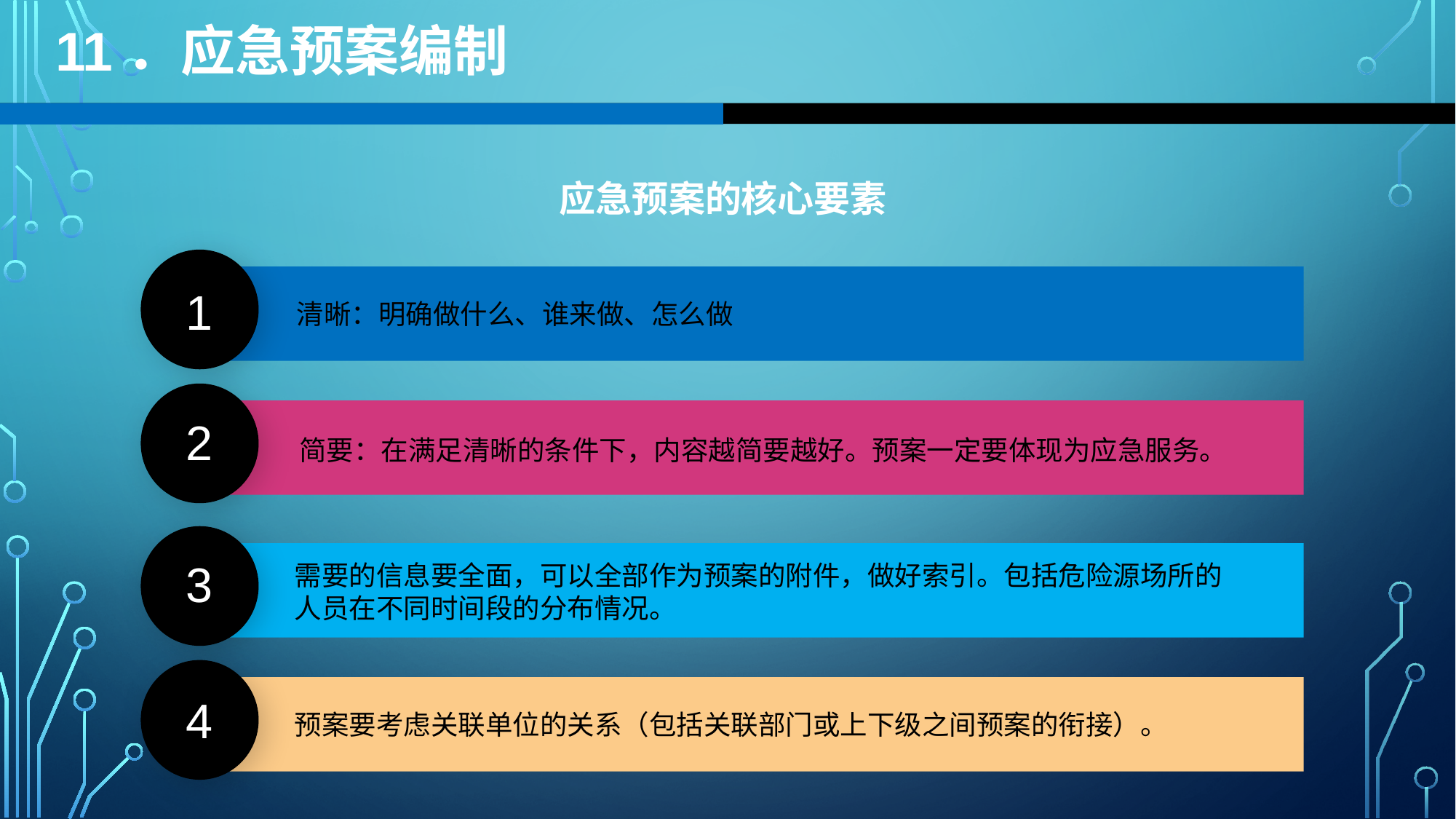

11．应急预案编制

应急预案的核心要素

1
清晰：明确做什么、谁来做、怎么做

2
简要：在满足清晰的条件下，内容越简要越好。预案一定要体现为应急服务。

3
需要的信息要全面，可以全部作为预案的附件，做好索引。包括危险源场所的人员在不同时间段的分布情况。

4
预案要考虑关联单位的关系（包括关联部门或上下级之间预案的衔接）。